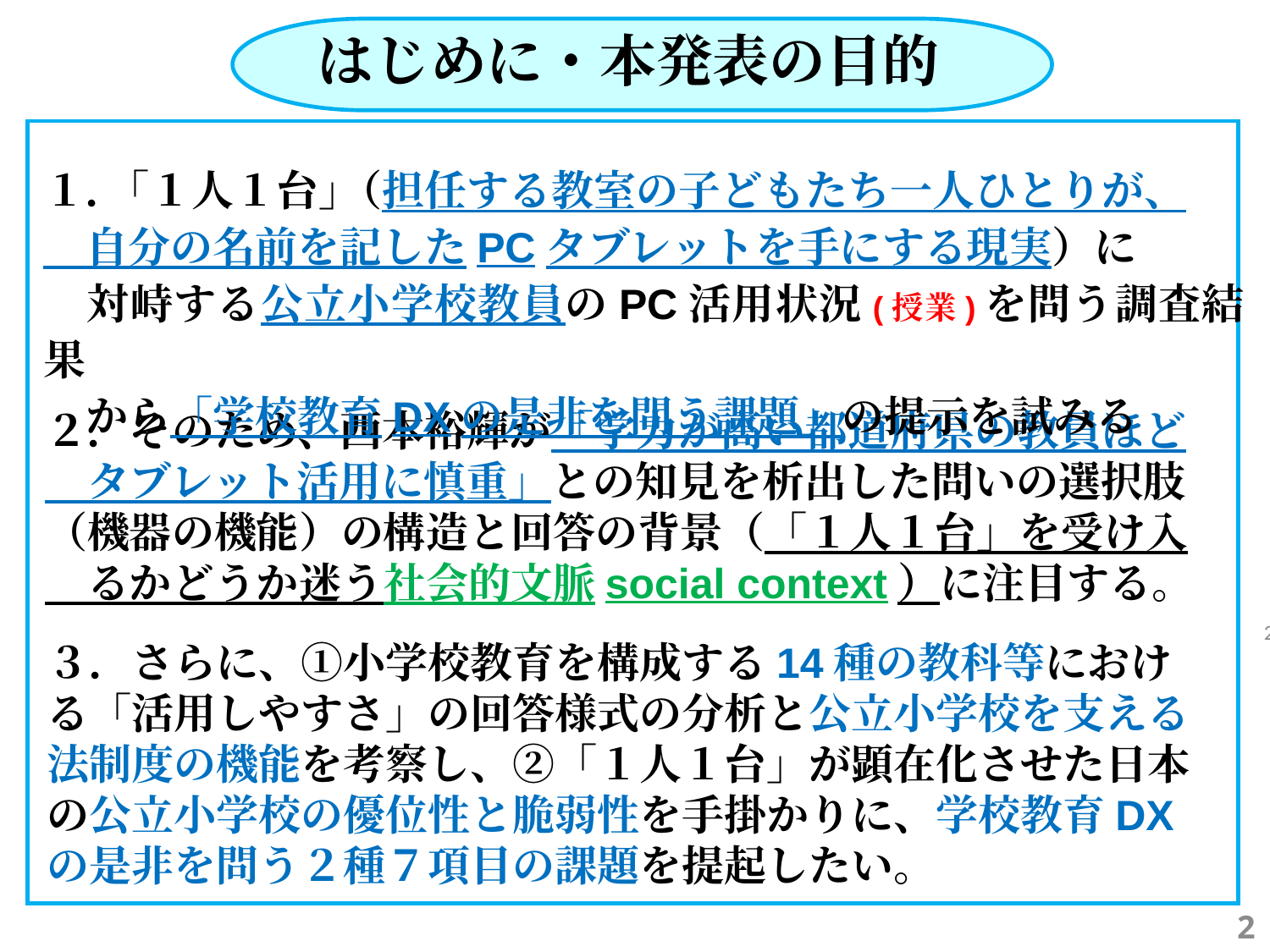

はじめに・本発表の目的

１．｢１人１台｣（担任する教室の子どもたち一人ひとりが、
　自分の名前を記したPCタブレットを手にする現実）に
　対峙する公立小学校教員のPC活用状況(授業)を問う調査結果
　から「学校教育DXの是非を問う課題」の提示を試みる
２．そのため、西本裕輝が「学力が高い都道府県の教員ほど
　タブレット活用に慎重」との知見を析出した問いの選択肢（機器の機能）の構造と回答の背景（「１人１台」を受け入
　るかどうか迷う社会的文脈social context）に注目する。
2
３．さらに、➀小学校教育を構成する14種の教科等における「活用しやすさ」の回答様式の分析と公立小学校を支える法制度の機能を考察し、②「１人１台」が顕在化させた日本の公立小学校の優位性と脆弱性を手掛かりに、学校教育DXの是非を問う２種７項目の課題を提起したい。
2